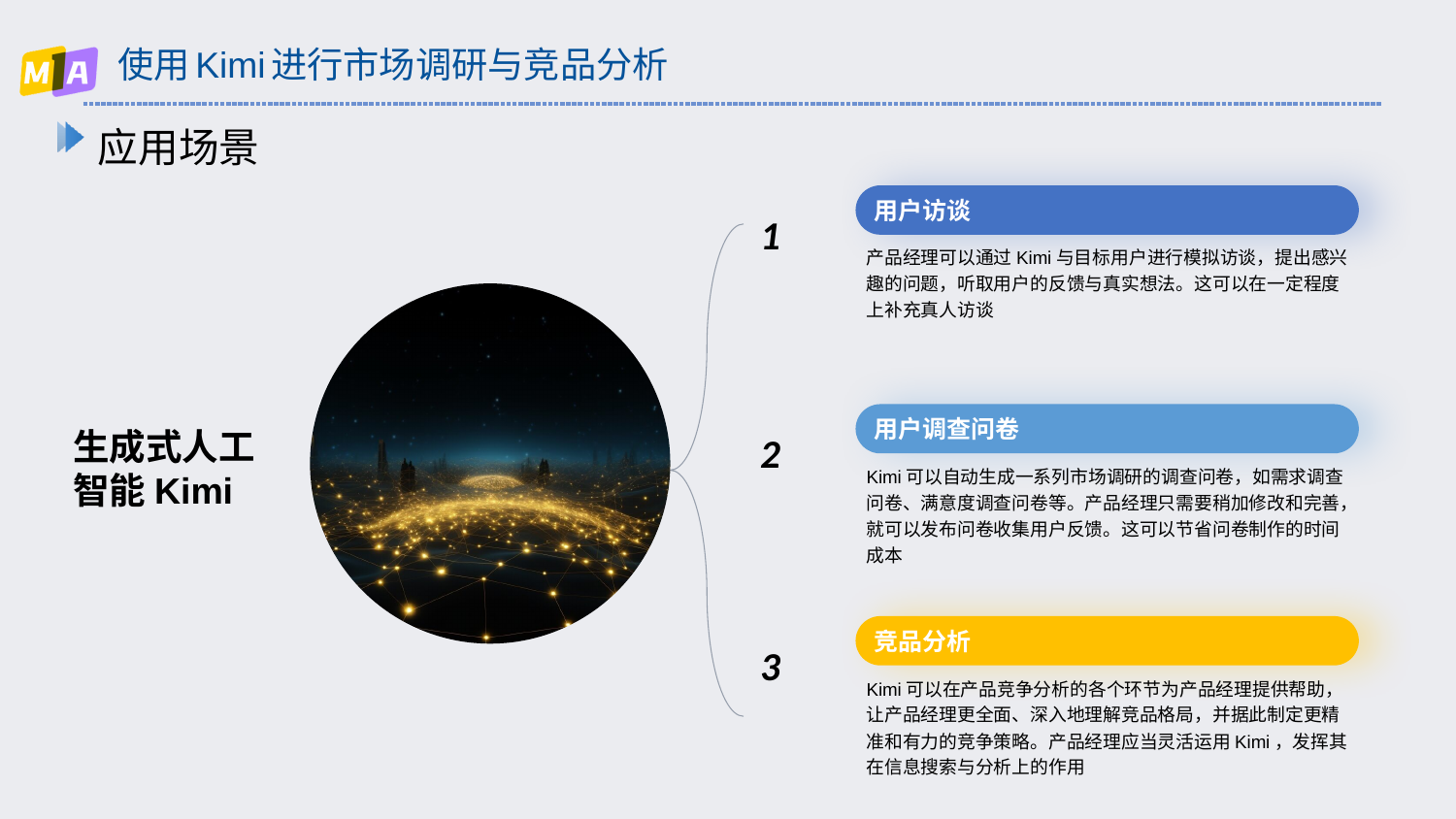

# 使用Kimi进行市场调研与竞品分析
应用场景
生成式人工智能Kimi
用户访谈
1
产品经理可以通过Kimi与目标用户进行模拟访谈，提出感兴趣的问题，听取用户的反馈与真实想法。这可以在一定程度上补充真人访谈

用户调查问卷
2
Kimi可以自动生成一系列市场调研的调查问卷，如需求调查问卷、满意度调查问卷等。产品经理只需要稍加修改和完善，就可以发布问卷收集用户反馈。这可以节省问卷制作的时间成本
竞品分析
3
Kimi可以在产品竞争分析的各个环节为产品经理提供帮助，让产品经理更全面、深入地理解竞品格局，并据此制定更精准和有力的竞争策略。产品经理应当灵活运用Kimi，发挥其在信息搜索与分析上的作用